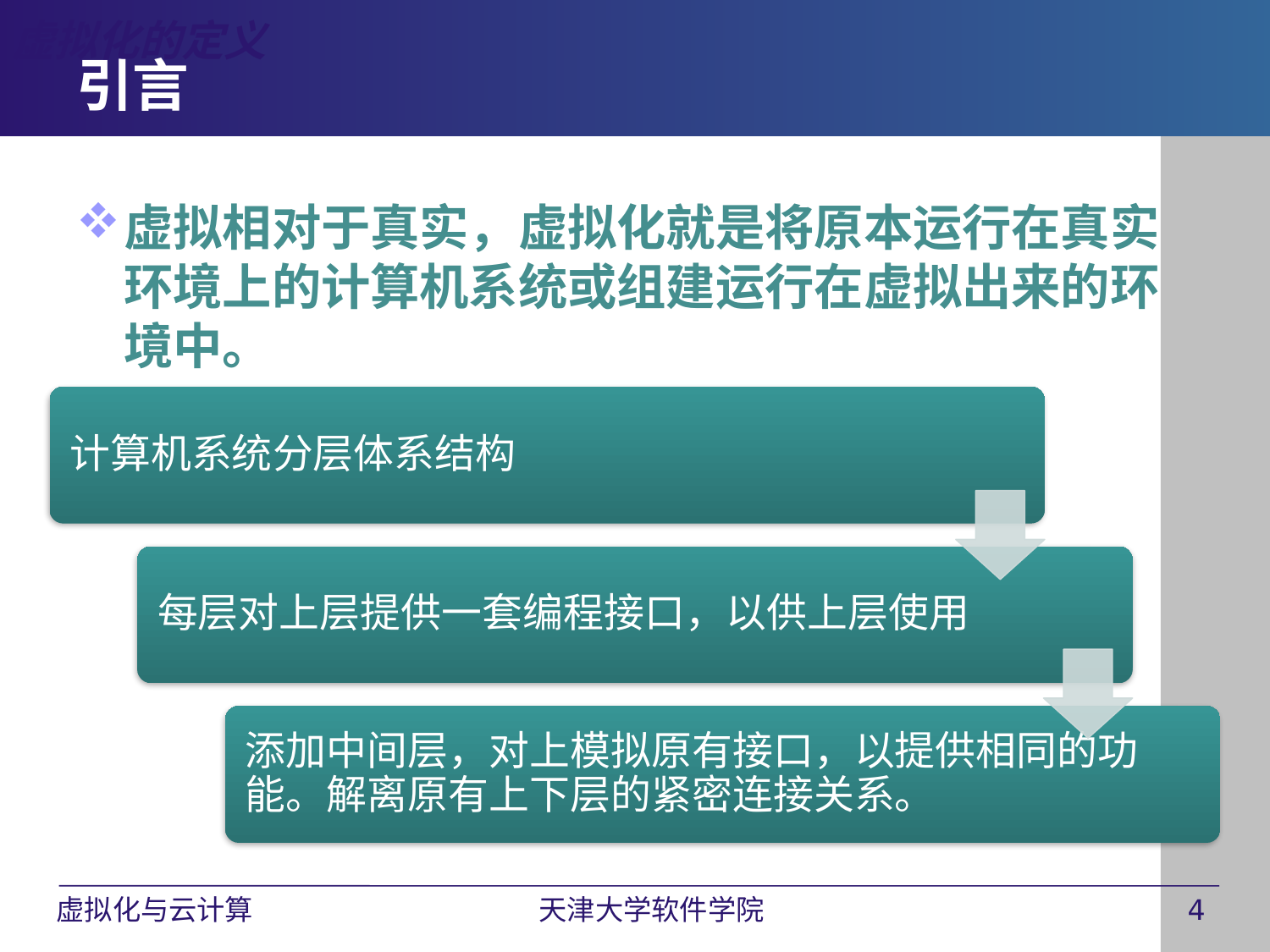

虚拟化的定义
# 引言
虚拟相对于真实，虚拟化就是将原本运行在真实环境上的计算机系统或组建运行在虚拟出来的环境中。

计算机系统分层体系结构
每层对上层提供一套编程接口，以供上层使用
添加中间层，对上模拟原有接口，以提供相同的功能。解离原有上下层的紧密连接关系。